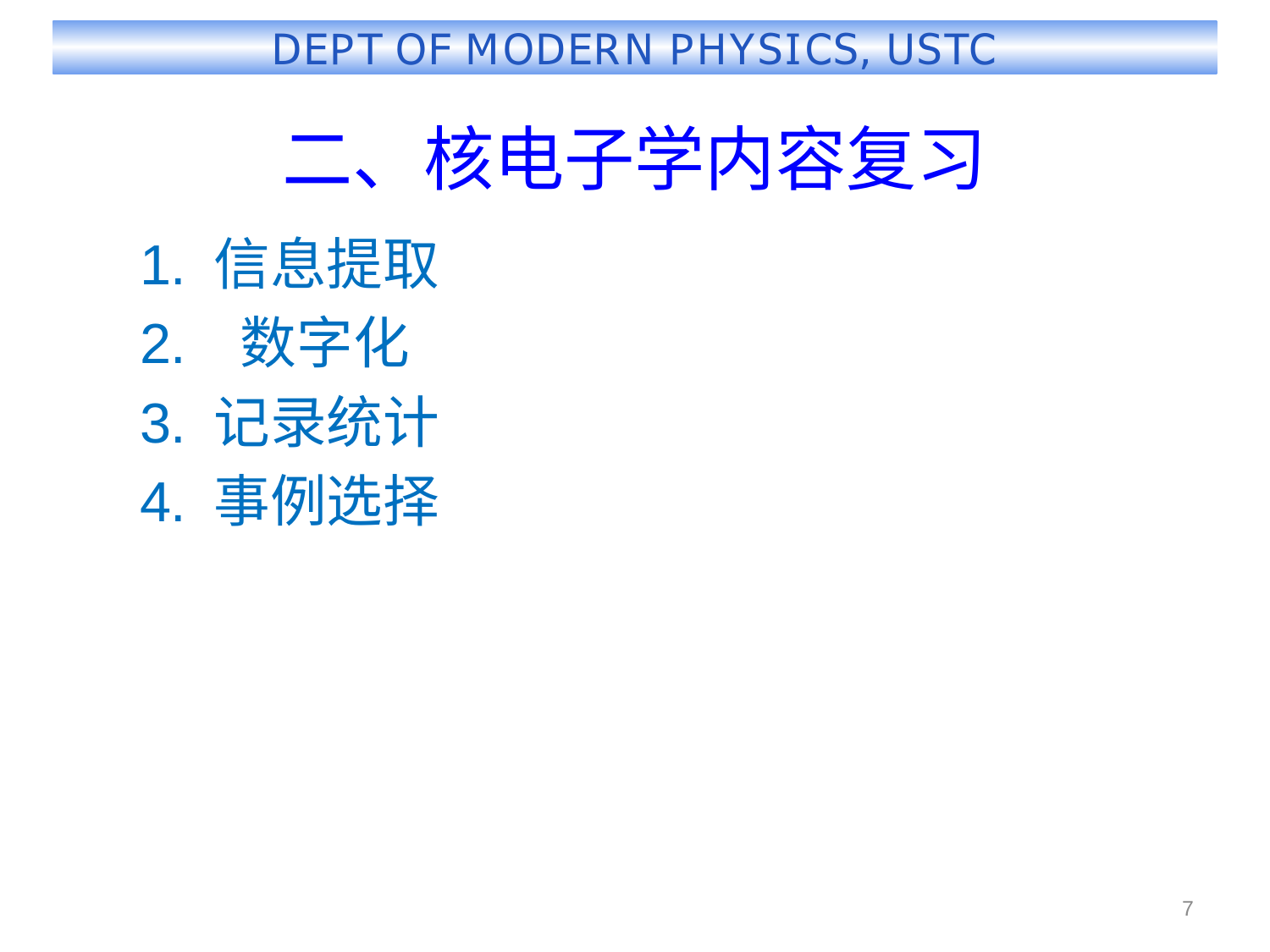

# 二、核电子学内容复习
信息提取
 数字化
记录统计
事例选择
7